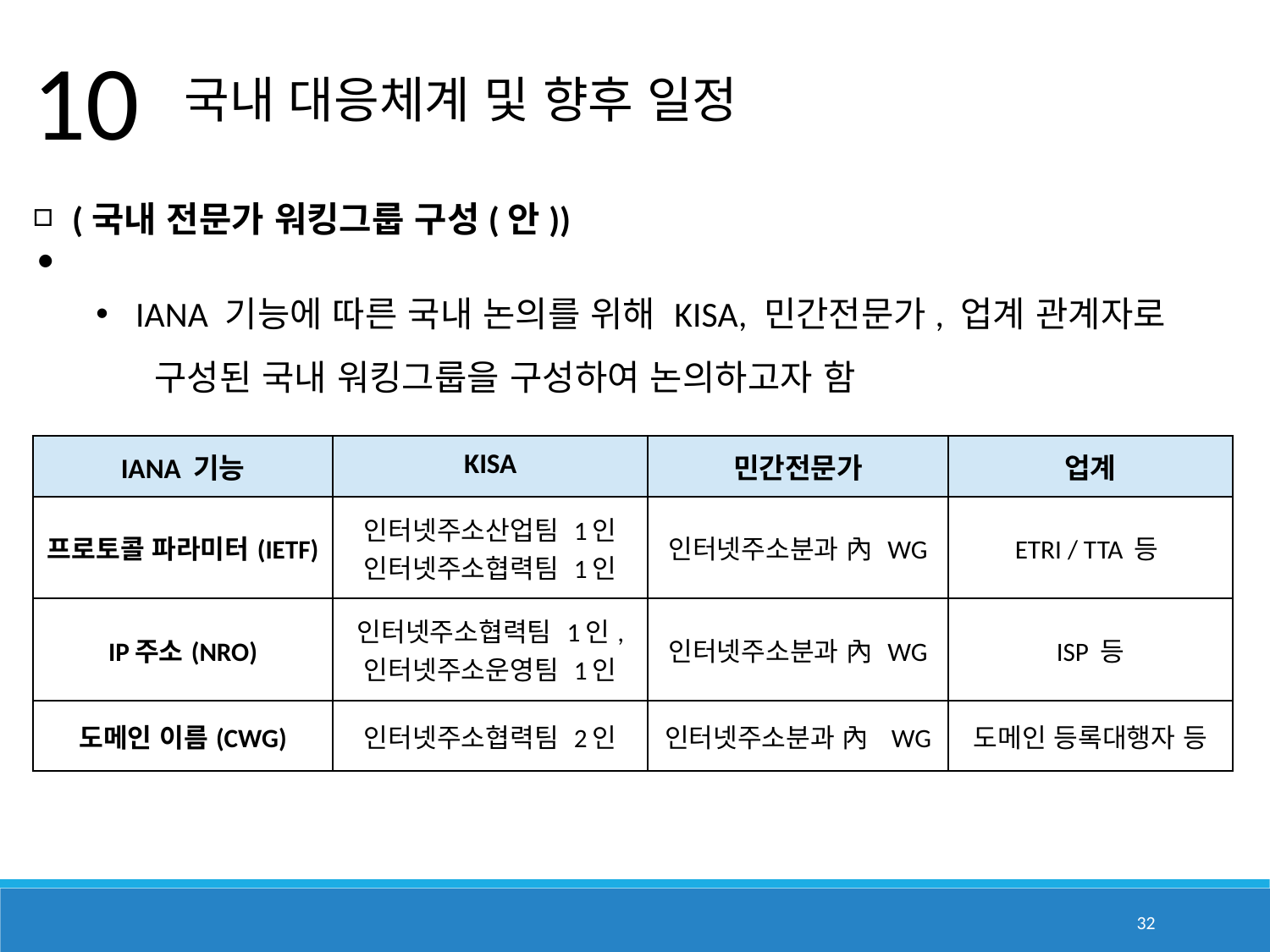

10.
     국내 대응체계 및 향후 일정
(국내 전문가 워킹그룹 구성(안))

IANA 기능에 따른 국내 논의를 위해 KISA, 민간전문가, 업계 관계자로
     구성된 국내 워킹그룹을 구성하여 논의하고자 함

| IANA 기능 | KISA | 민간전문가 | 업계 |
| --- | --- | --- | --- |
| 프로토콜 파라미터(IETF) | 인터넷주소산업팀 1인 인터넷주소협력팀 1인 | 인터넷주소분과 內 WG | ETRI / TTA 등 |
| IP주소(NRO) | 인터넷주소협력팀 1인, 인터넷주소운영팀 1인 | 인터넷주소분과 內 WG | ISP 등 |
| 도메인 이름(CWG) | 인터넷주소협력팀 2인 | 인터넷주소분과 內 WG | 도메인 등록대행자 등 |
32